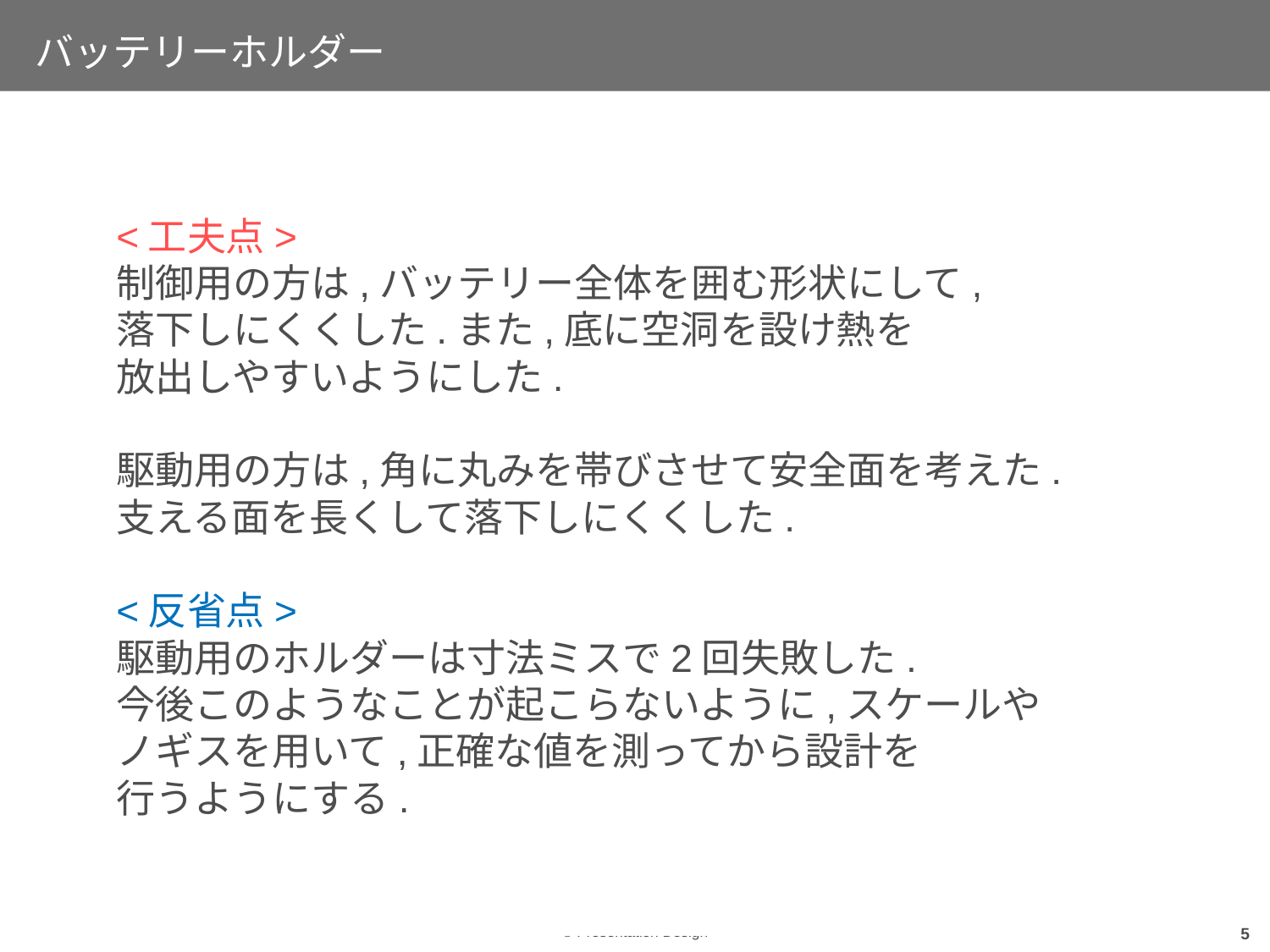

# バッテリーホルダー
<工夫点>
制御用の方は,バッテリー全体を囲む形状にして,
落下しにくくした.また,底に空洞を設け熱を
放出しやすいようにした.

駆動用の方は,角に丸みを帯びさせて安全面を考えた.
支える面を長くして落下しにくくした.

<反省点>
駆動用のホルダーは寸法ミスで2回失敗した.
今後このようなことが起こらないように,スケールや
ノギスを用いて,正確な値を測ってから設計を
行うようにする.

5